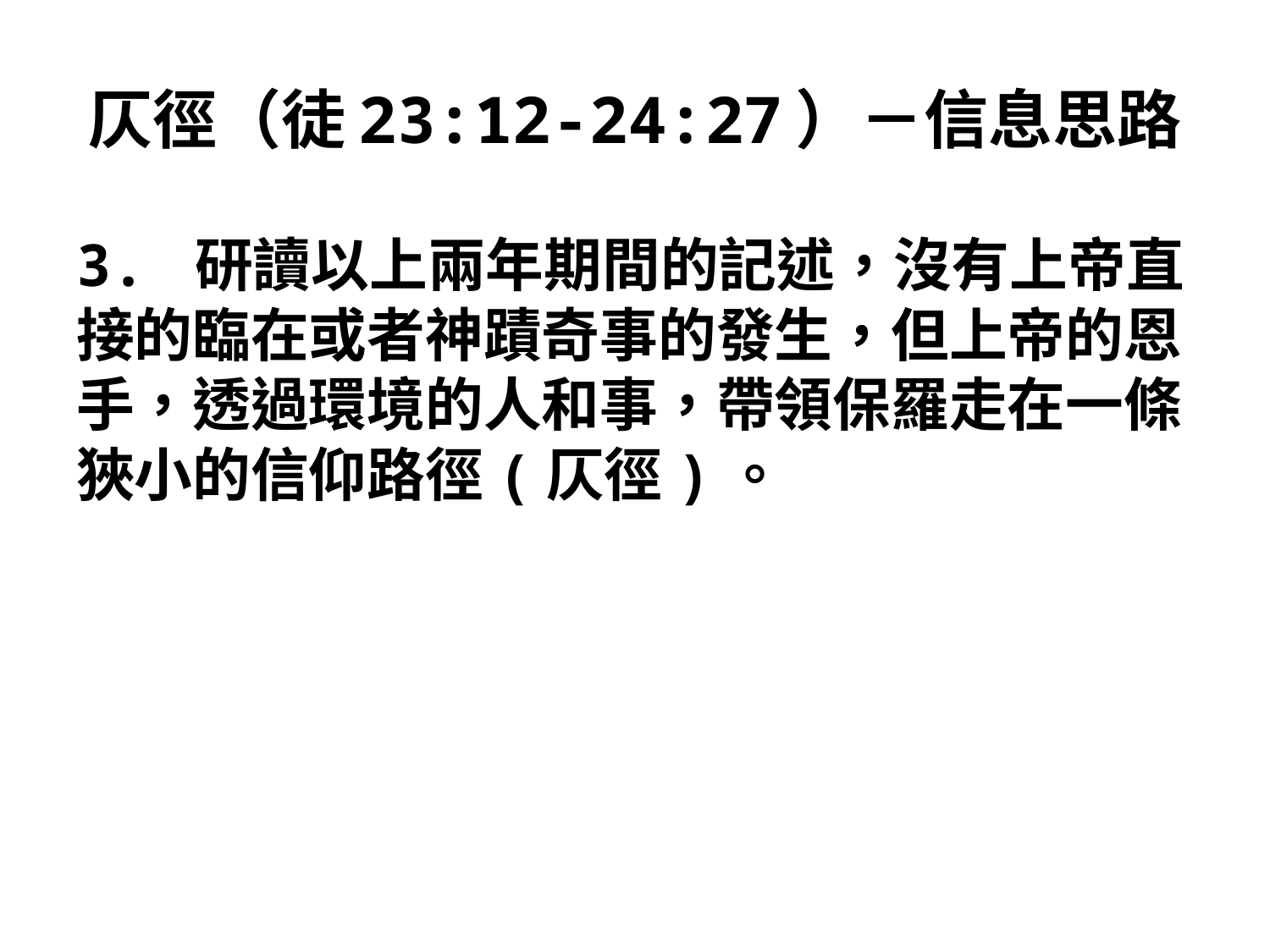

# 仄徑（徒23:12-24:27）－信息思路
3. 研讀以上兩年期間的記述，沒有上帝直接的臨在或者神蹟奇事的發生，但上帝的恩手，透過環境的人和事，帶領保羅走在一條狹小的信仰路徑(仄徑)。